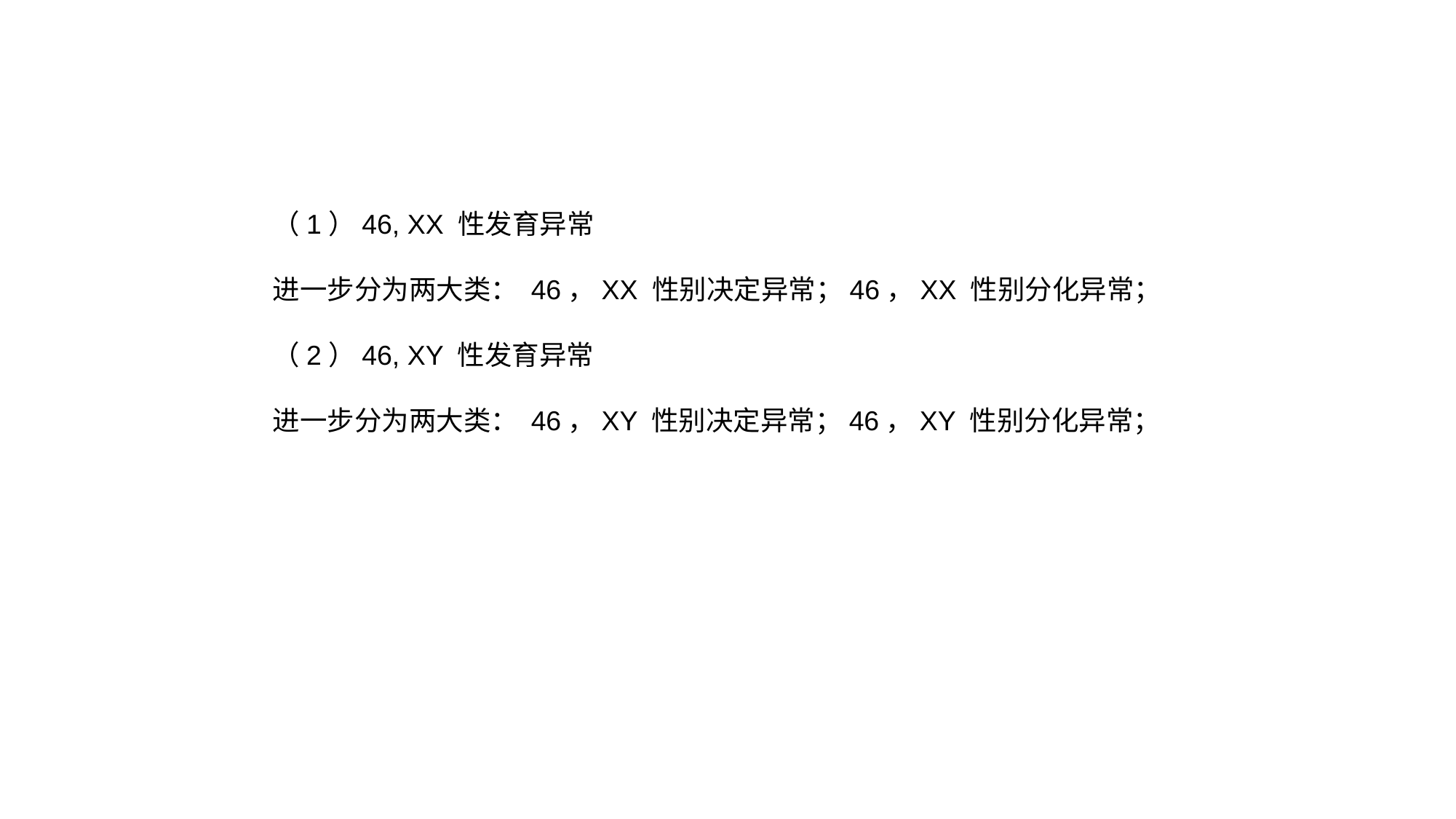

（1）46, XX 性发育异常

进一步分为两大类： 46，XX 性别决定异常；46，XX 性别分化异常；

（2）46, XY 性发育异常

进一步分为两大类： 46，XY 性别决定异常；46，XY 性别分化异常；